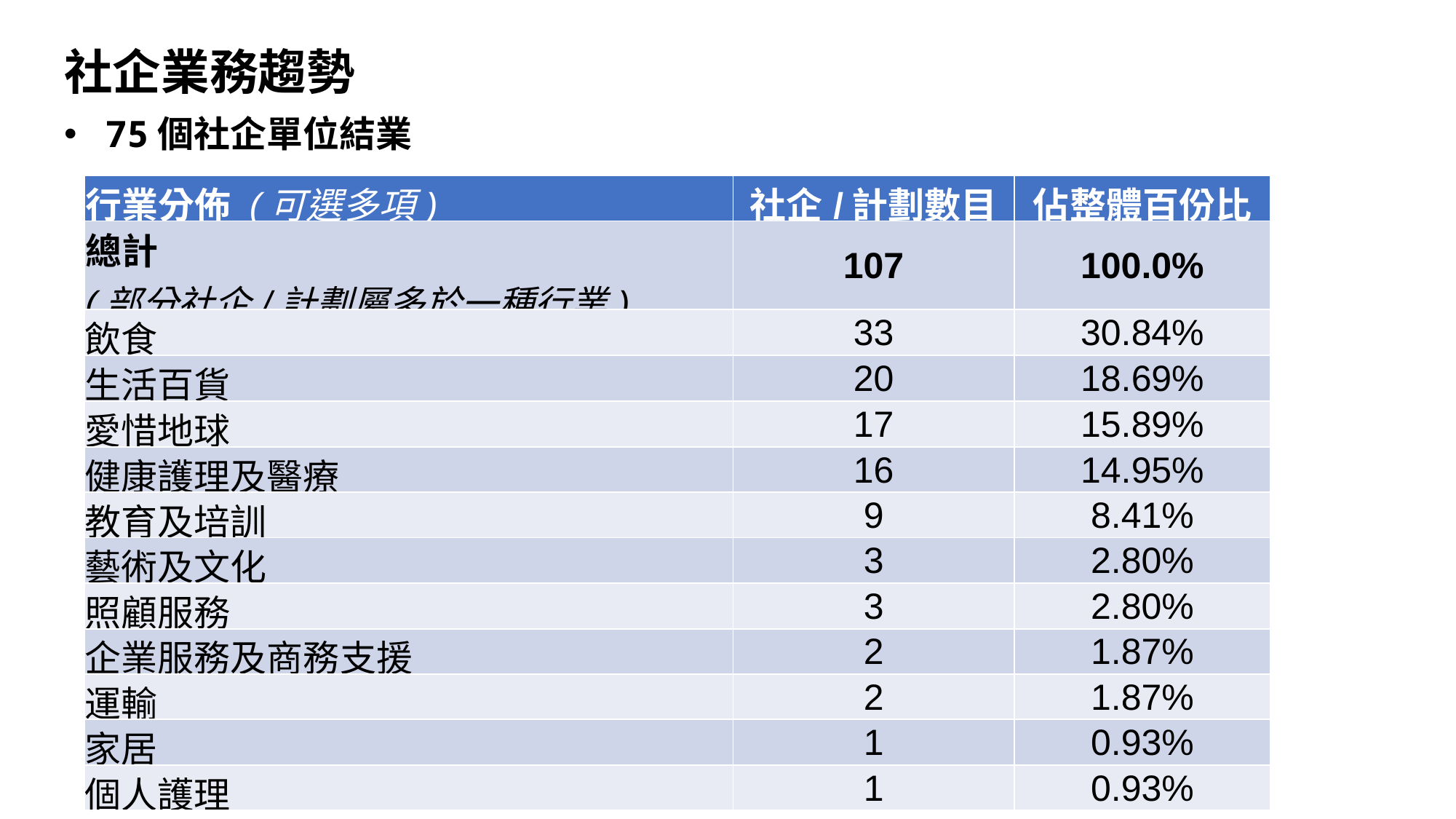

社企業務趨勢
75個社企單位結業
| 行業分佈 (可選多項) | 社企/計劃數目 | 佔整體百份比 |
| --- | --- | --- |
| 總計 (部分社企/計劃屬多於一種行業) | 107 | 100.0% |
| 飲食 | 33 | 30.84% |
| 生活百貨 | 20 | 18.69% |
| 愛惜地球 | 17 | 15.89% |
| 健康護理及醫療 | 16 | 14.95% |
| 教育及培訓 | 9 | 8.41% |
| 藝術及文化 | 3 | 2.80% |
| 照顧服務 | 3 | 2.80% |
| 企業服務及商務支援 | 2 | 1.87% |
| 運輸 | 2 | 1.87% |
| 家居 | 1 | 0.93% |
| 個人護理 | 1 | 0.93% |